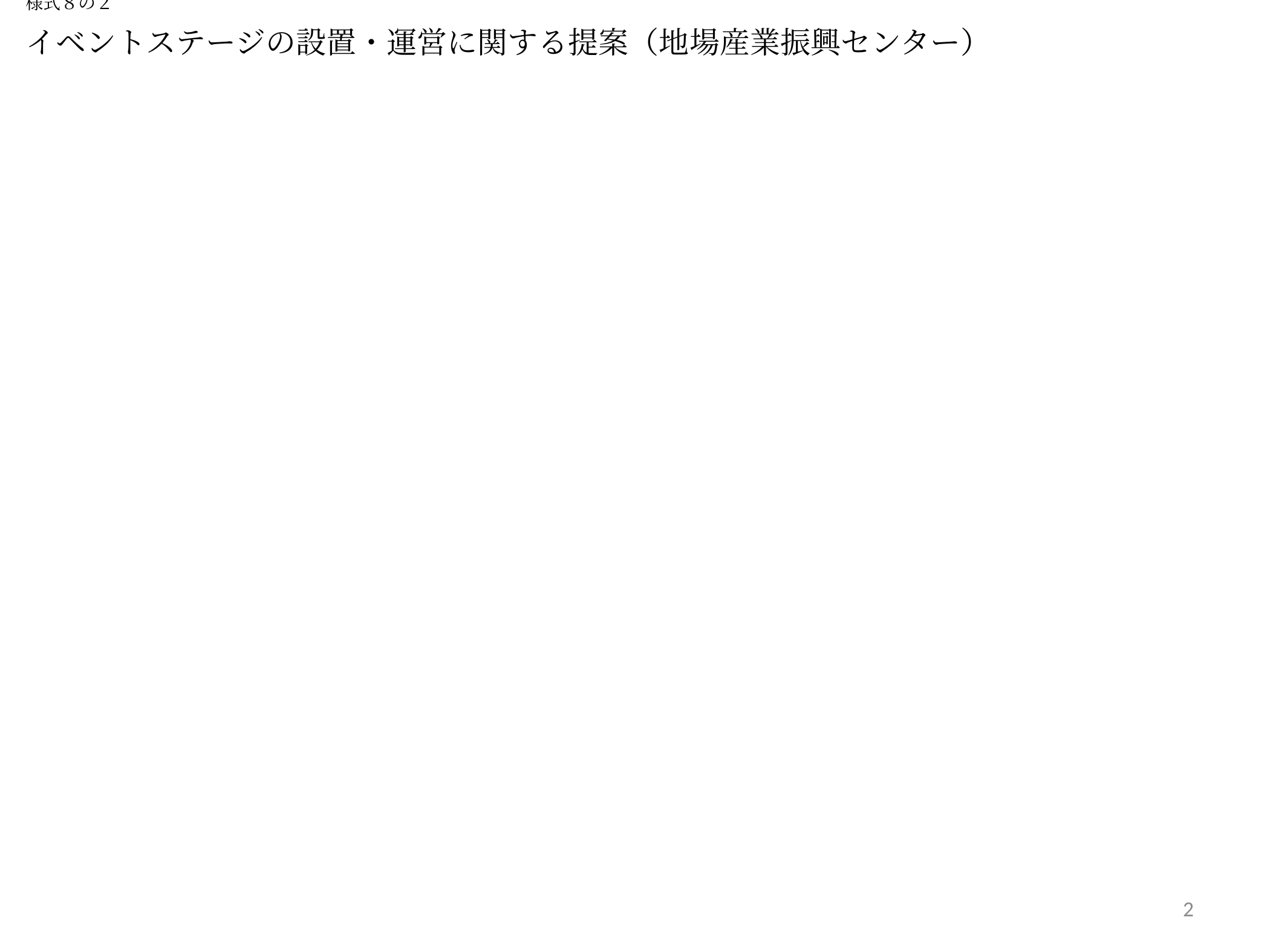

# 様式８の２ イベントステージの設置・運営に関する提案（地場産業振興センター）

2